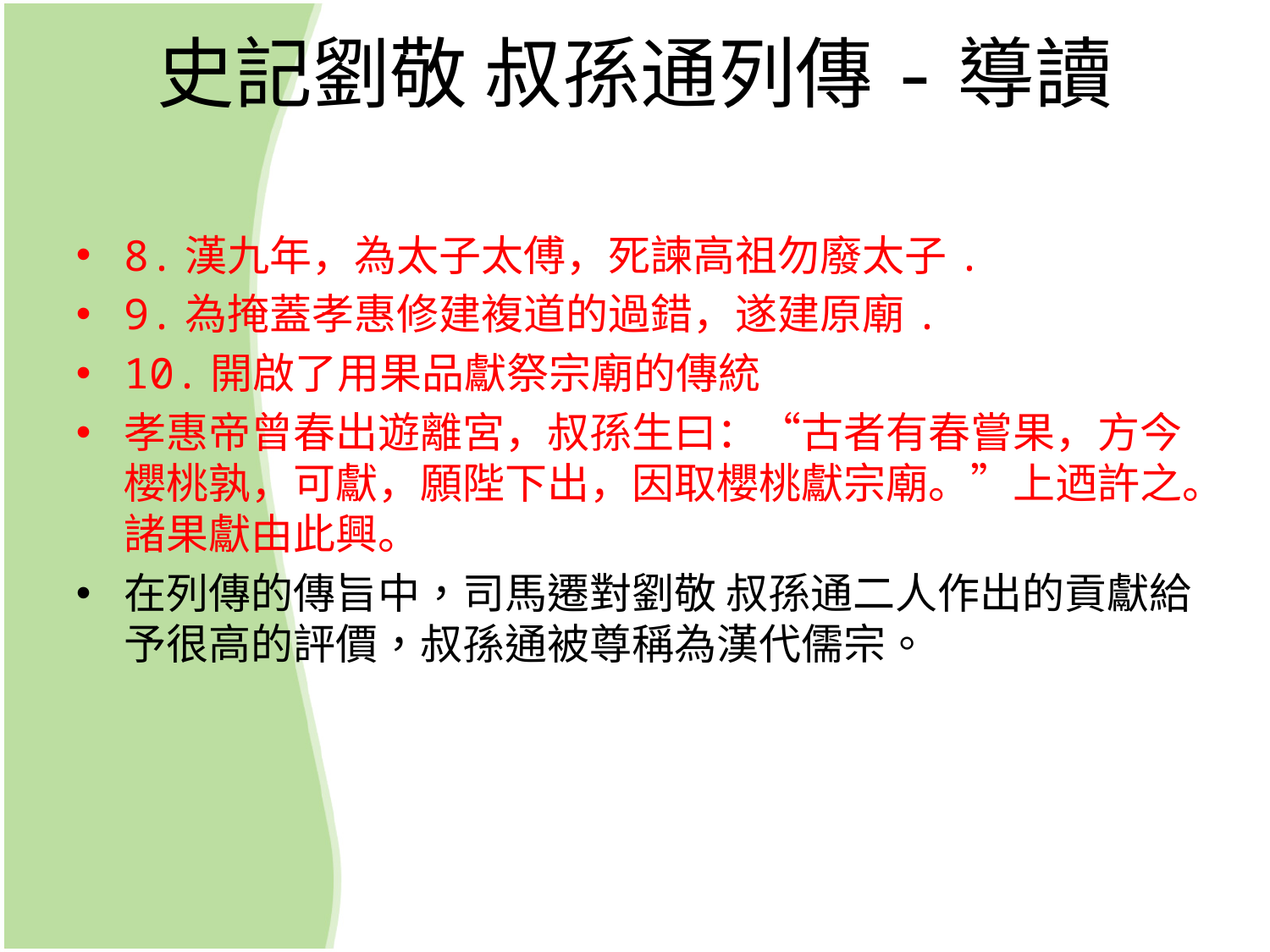

# 史記劉敬 叔孫通列傳-導讀
8.漢九年，為太子太傅，死諫高祖勿廢太子.
9.為掩蓋孝惠修建複道的過錯，遂建原廟.
10.開啟了用果品獻祭宗廟的傳統
孝惠帝曾春出遊離宮，叔孫生曰：“古者有春嘗果，方今櫻桃孰，可獻，願陛下出，因取櫻桃獻宗廟。”上迺許之。諸果獻由此興。
在列傳的傳旨中，司馬遷對劉敬 叔孫通二人作出的貢獻給予很高的評價，叔孫通被尊稱為漢代儒宗。